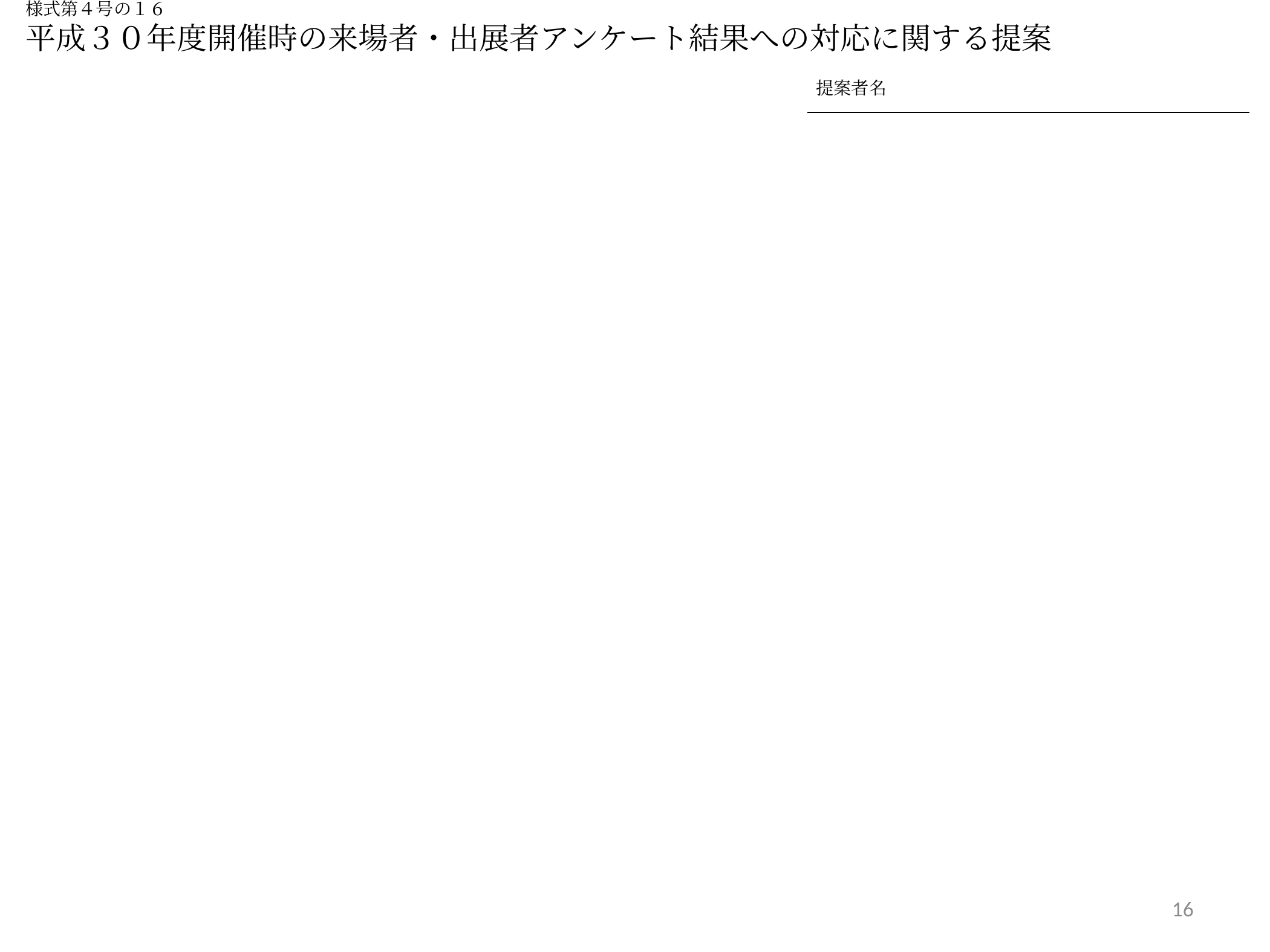

# 様式第４号の１６ 平成３０年度開催時の来場者・出展者アンケート結果への対応に関する提案
提案者名

16